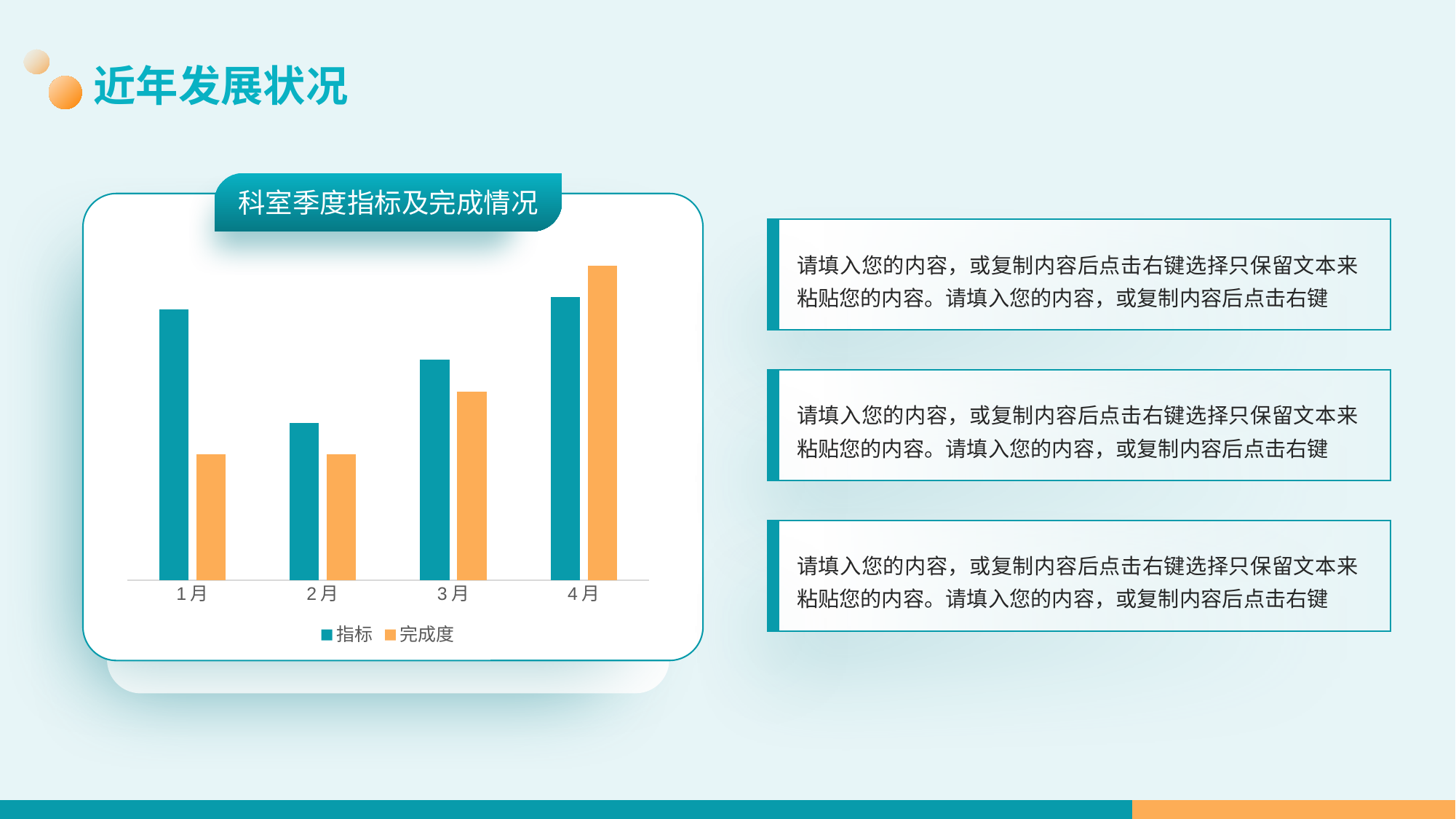

近年发展状况

科室季度指标及完成情况

### Chart

| Category | 指标 | 完成度 |
|---|---|---|
| 1月 | 4.3 | 2.0 |
| 2月 | 2.5 | 2.0 |
| 3月 | 3.5 | 3.0 |
| 4月 | 4.5 | 5.0 |

请填入您的内容，或复制内容后点击右键选择只保留文本来粘贴您的内容。请填入您的内容，或复制内容后点击右键

请填入您的内容，或复制内容后点击右键选择只保留文本来粘贴您的内容。请填入您的内容，或复制内容后点击右键

请填入您的内容，或复制内容后点击右键选择只保留文本来粘贴您的内容。请填入您的内容，或复制内容后点击右键